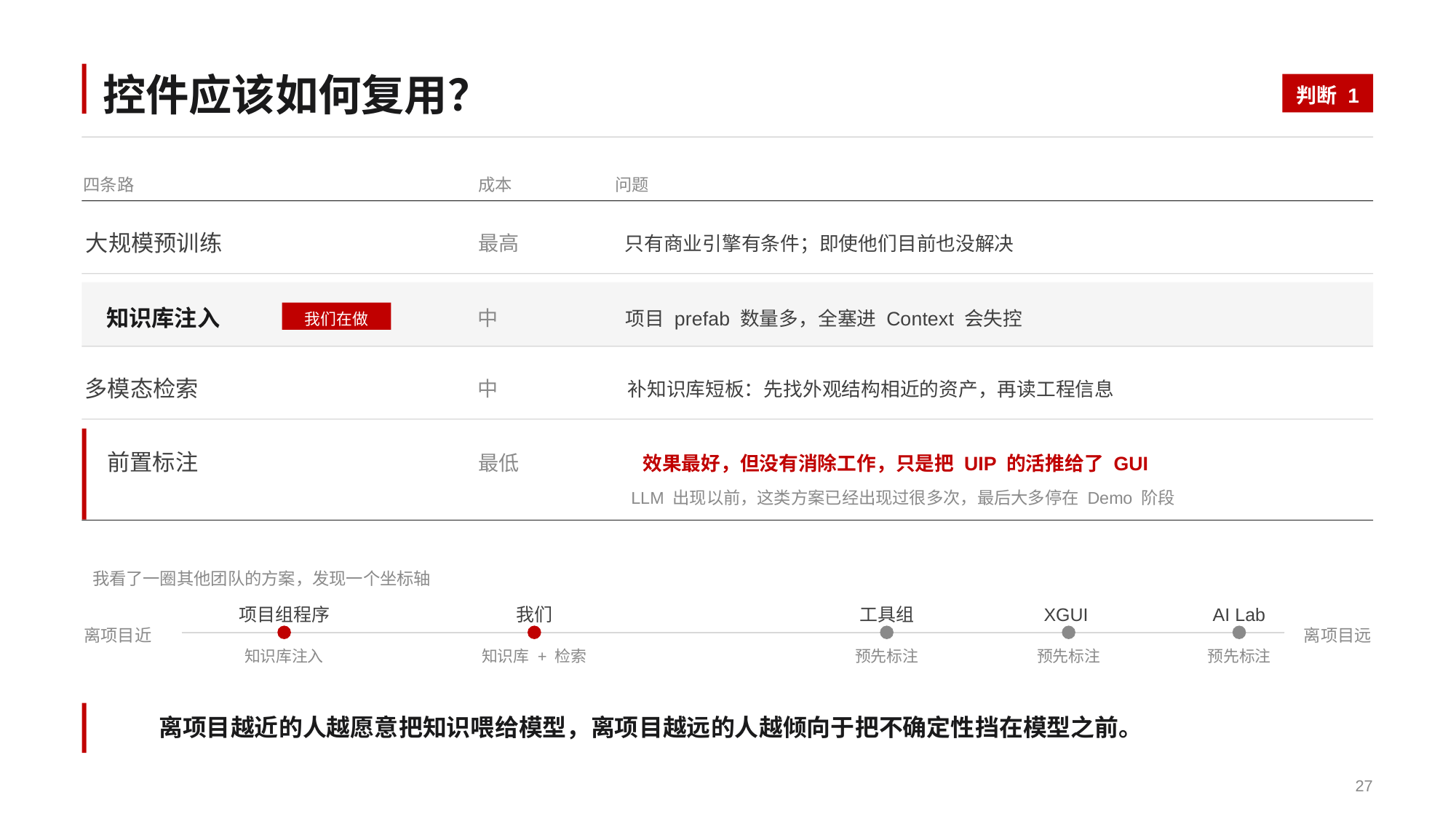

控件应该如何复用？

判断 1

四条路
成本
问题

大规模预训练
最高
只有商业引擎有条件；即使他们目前也没解决

知识库注入
中
项目 prefab 数量多，全塞进 Context 会失控
我们在做

多模态检索
中
补知识库短板：先找外观结构相近的资产，再读工程信息

前置标注
最低
效果最好，但没有消除工作，只是把 UIP 的活推给了 GUI
LLM 出现以前，这类方案已经出现过很多次，最后大多停在 Demo 阶段

我看了一圈其他团队的方案，发现一个坐标轴
项目组程序
我们
工具组
XGUI
AI Lab
离项目近
离项目远

知识库注入
知识库 + 检索
预先标注
预先标注
预先标注

离项目越近的人越愿意把知识喂给模型，离项目越远的人越倾向于把不确定性挡在模型之前。
27